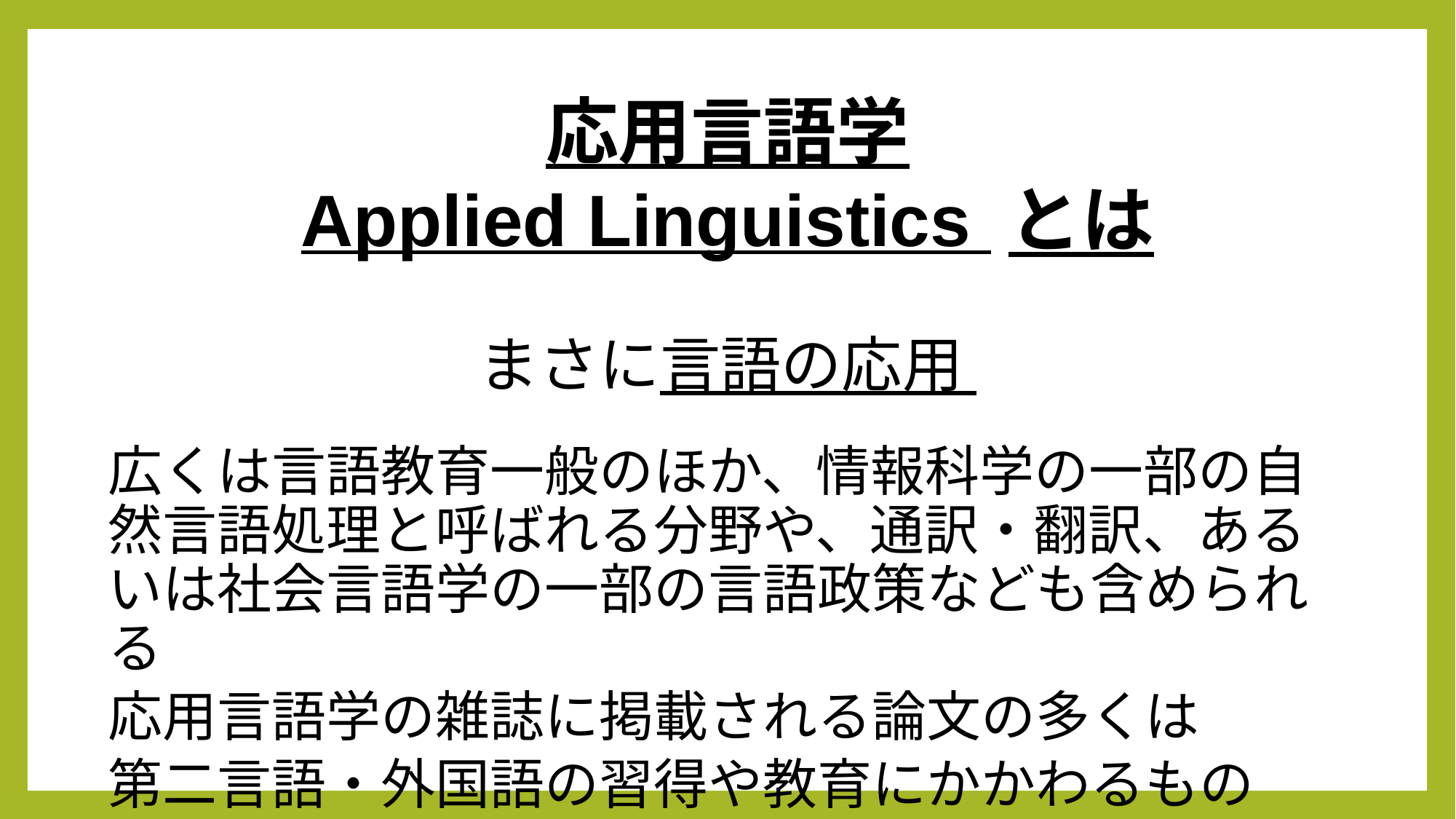

応用言語学
Applied Linguistics とは
まさに言語の応用

広くは言語教育一般のほか、情報科学の一部の自然言語処理と呼ばれる分野や、通訳・翻訳、あるいは社会言語学の一部の言語政策なども含められる
応用言語学の雑誌に掲載される論文の多くは
第二言語・外国語の習得や教育にかかわるもの